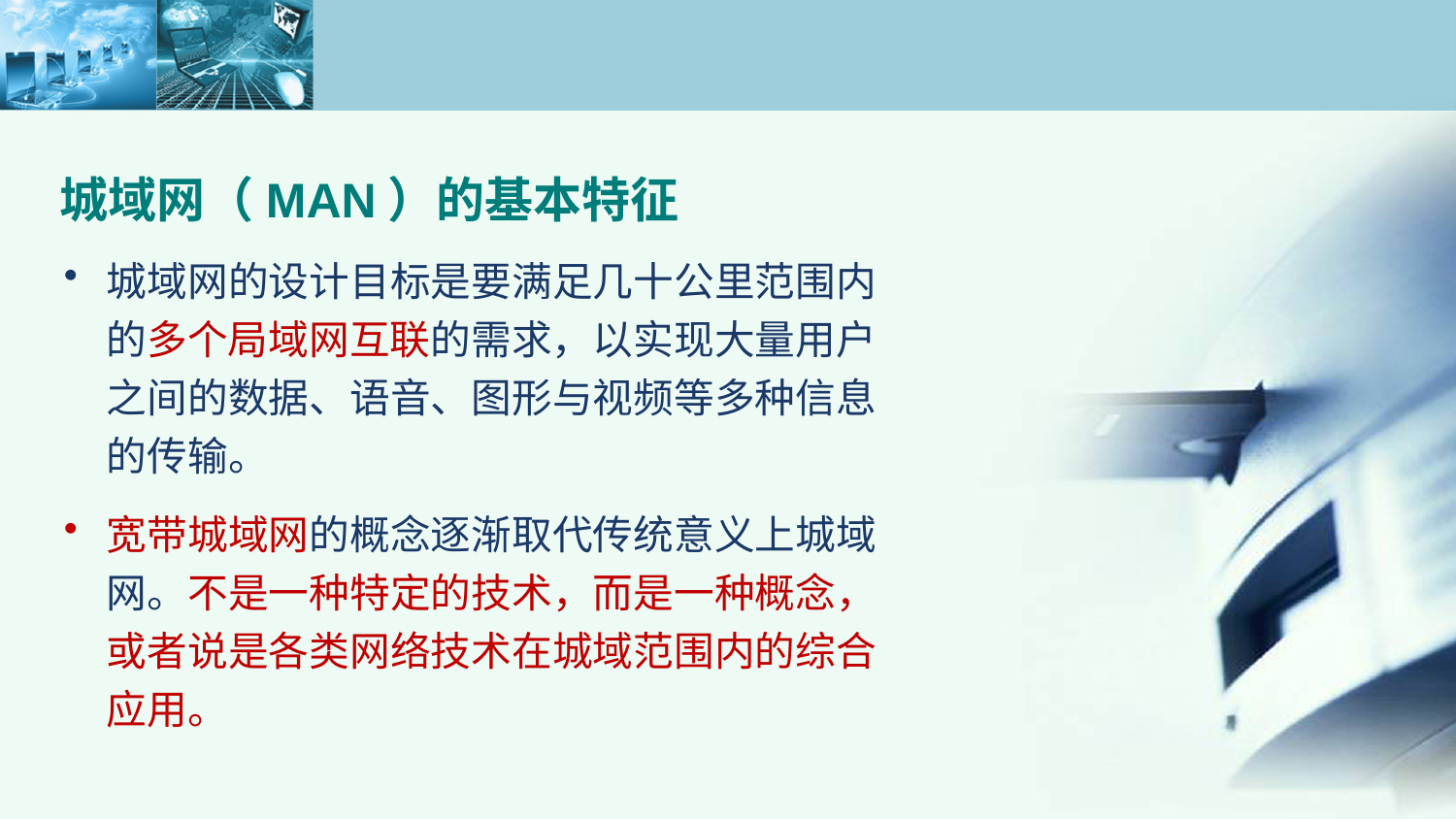

城域网（MAN）的基本特征
城域网的设计目标是要满足几十公里范围内的多个局域网互联的需求，以实现大量用户之间的数据、语音、图形与视频等多种信息的传输。
宽带城域网的概念逐渐取代传统意义上城域网。不是一种特定的技术，而是一种概念，或者说是各类网络技术在城域范围内的综合应用。